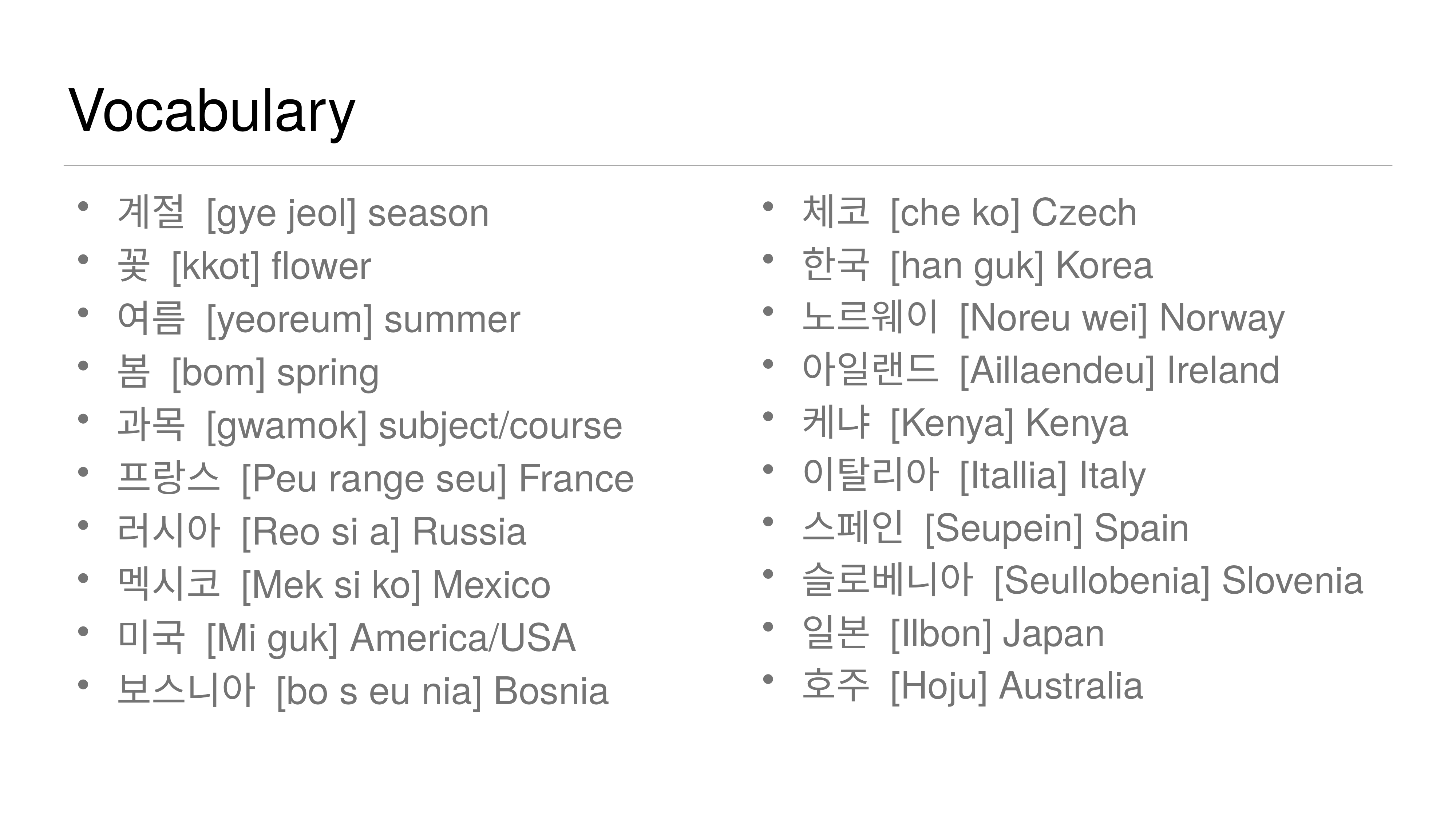

# Vocabulary
계절 [gye jeol] season
꽃 [kkot] flower
여름 [yeoreum] summer
봄 [bom] spring
과목 [gwamok] subject/course
프랑스 [Peu range seu] France
러시아 [Reo si a] Russia
멕시코 [Mek si ko] Mexico
미국 [Mi guk] America/USA
보스니아 [bo s eu nia] Bosnia
체코 [che ko] Czech
한국 [han guk] Korea
노르웨이 [Noreu wei] Norway
아일랜드 [Aillaendeu] Ireland
케냐 [Kenya] Kenya
이탈리아 [Itallia] Italy
스페인 [Seupein] Spain
슬로베니아 [Seullobenia] Slovenia
일본 [Ilbon] Japan
호주 [Hoju] Australia